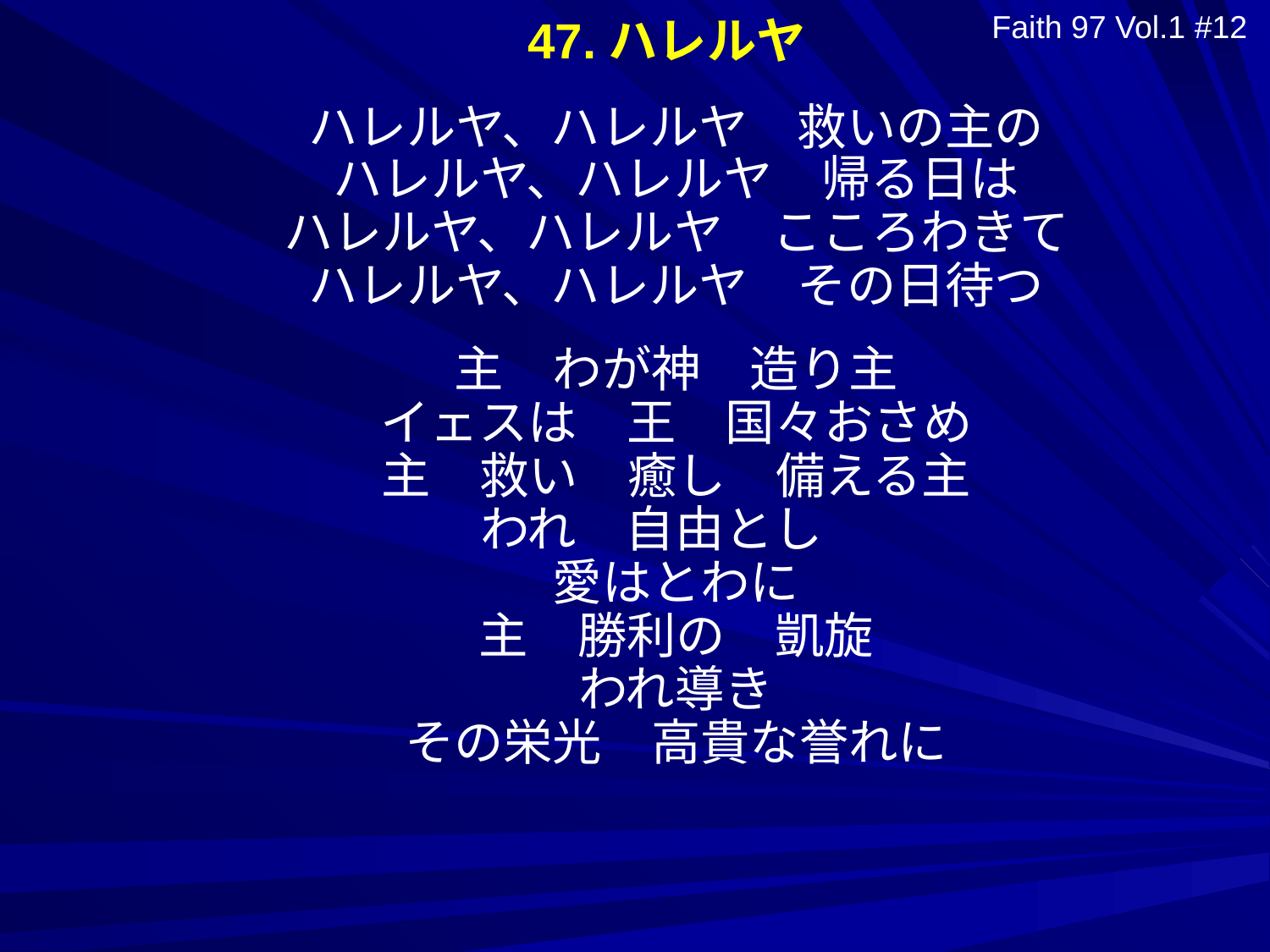

47.ハレルヤ
Faith 97 Vol.1 #12
ハレルヤ、ハレルヤ　救いの主の
ハレルヤ、ハレルヤ　帰る日は
ハレルヤ、ハレルヤ　こころわきて
ハレルヤ、ハレルヤ　その日待つ

主　わが神　造り主
イェスは　王　国々おさめ
主　救い　癒し　備える主
われ　自由とし
愛はとわに
主　勝利の　凱旋
われ導き
その栄光　高貴な誉れに